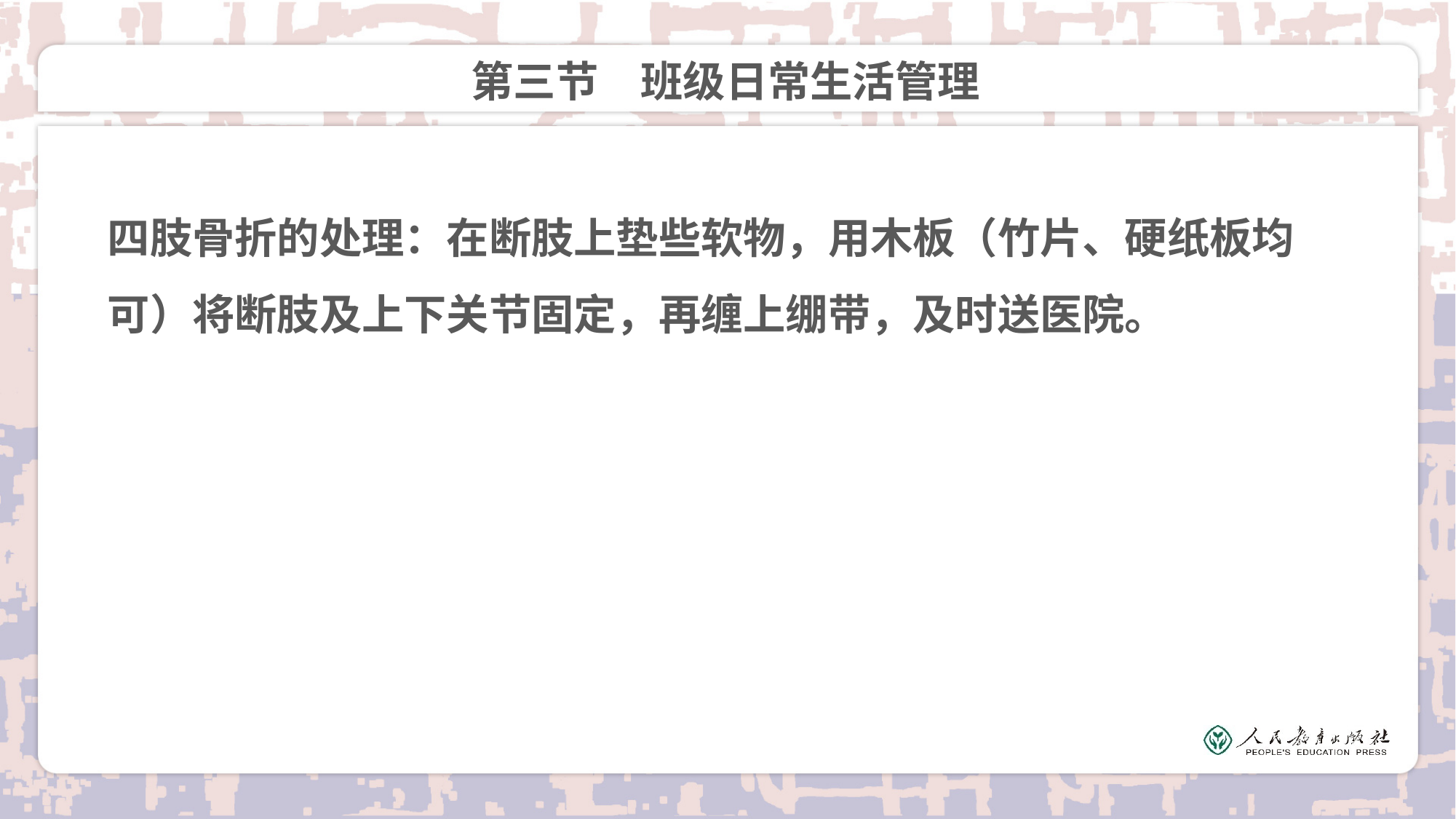

# 第三节　班级日常生活管理
四肢骨折的处理：在断肢上垫些软物，用木板（竹片、硬纸板均可）将断肢及上下关节固定，再缠上绷带，及时送医院。